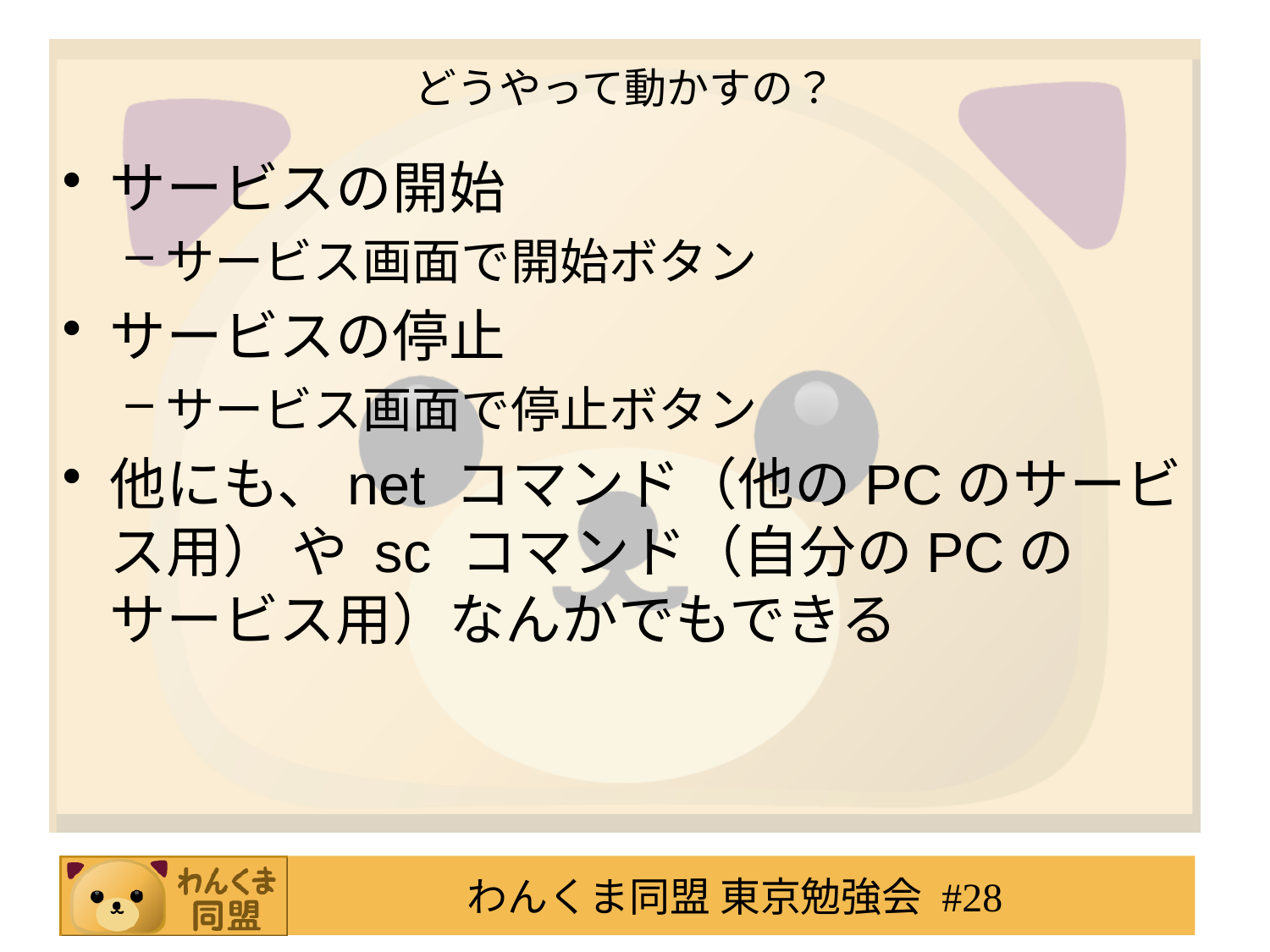

# どうやって動かすの？
サービスの開始
サービス画面で開始ボタン
サービスの停止
サービス画面で停止ボタン
他にも、net コマンド（他のPCのサービス用） や sc コマンド（自分のPCのサービス用）なんかでもできる